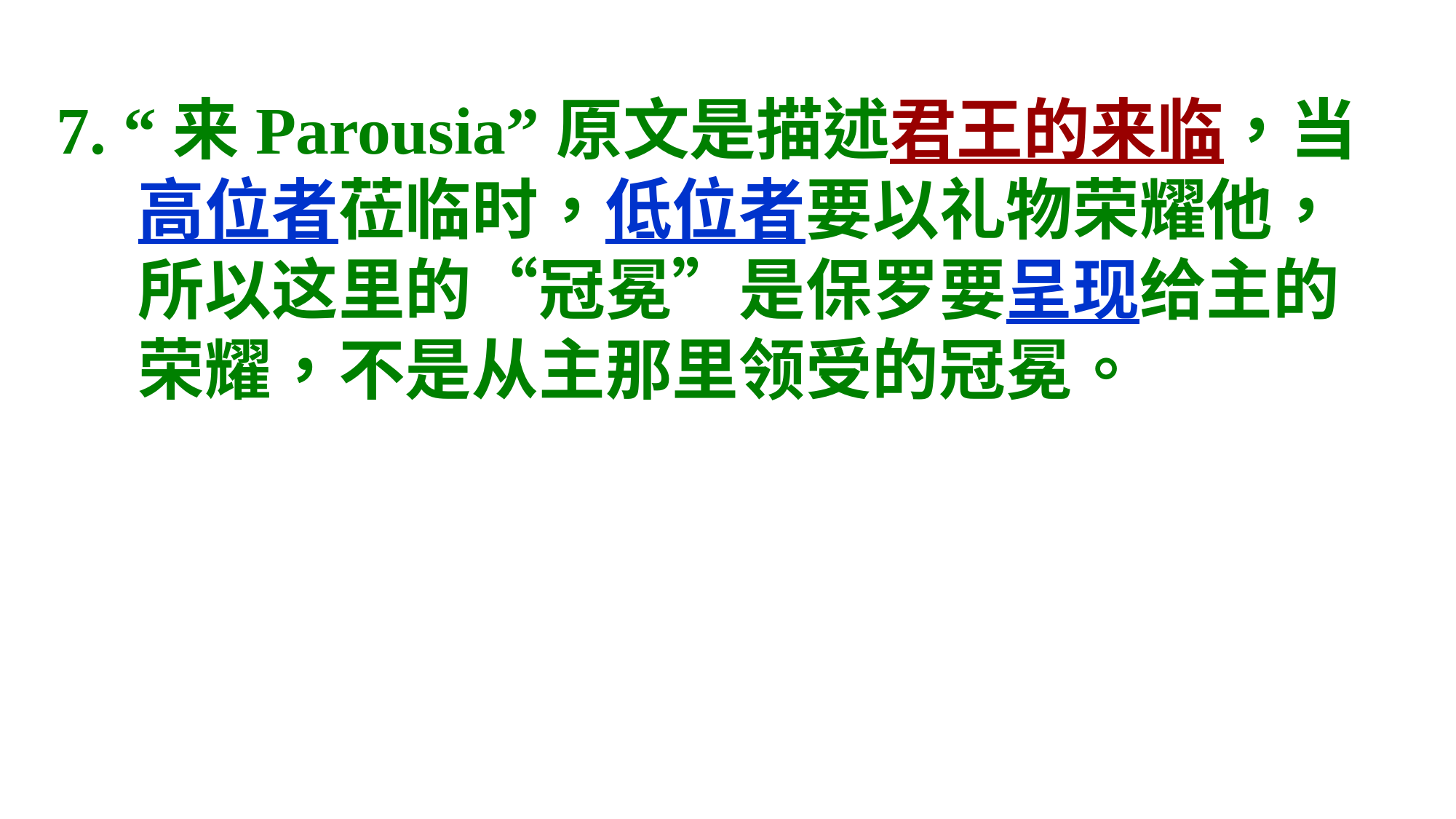

7. “来Parousia”原文是描述君王的来临，当高位者莅临时，低位者要以礼物荣耀他，所以这里的“冠冕”是保罗要呈现给主的荣耀，不是从主那里领受的冠冕。